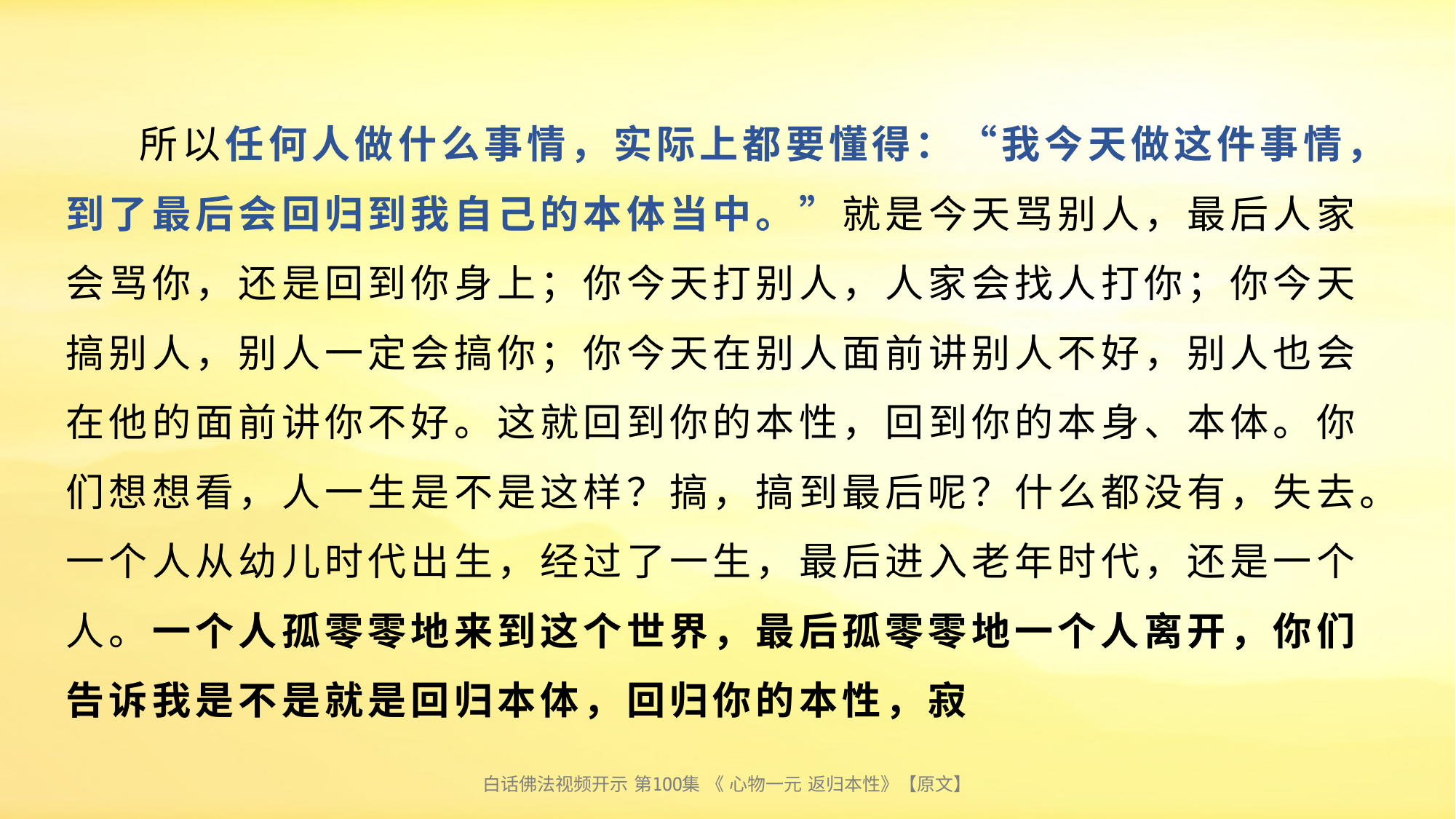

# 所以任何人做什么事情，实际上都要懂得：“我今天做这件事情，到了最后会回归到我自己的本体当中。”就是今天骂别人，最后人家会骂你，还是回到你身上；你今天打别人，人家会找人打你；你今天搞别人，别人一定会搞你；你今天在别人面前讲别人不好，别人也会在他的面前讲你不好。这就回到你的本性，回到你的本身、本体。你们想想看，人一生是不是这样？搞，搞到最后呢？什么都没有，失去。一个人从幼儿时代出生，经过了一生，最后进入老年时代，还是一个人。一个人孤零零地来到这个世界，最后孤零零地一个人离开，你们告诉我是不是就是回归本体，回归你的本性，寂
白话佛法视频开示 第100集 《 心物一元 返归本性》【原文】